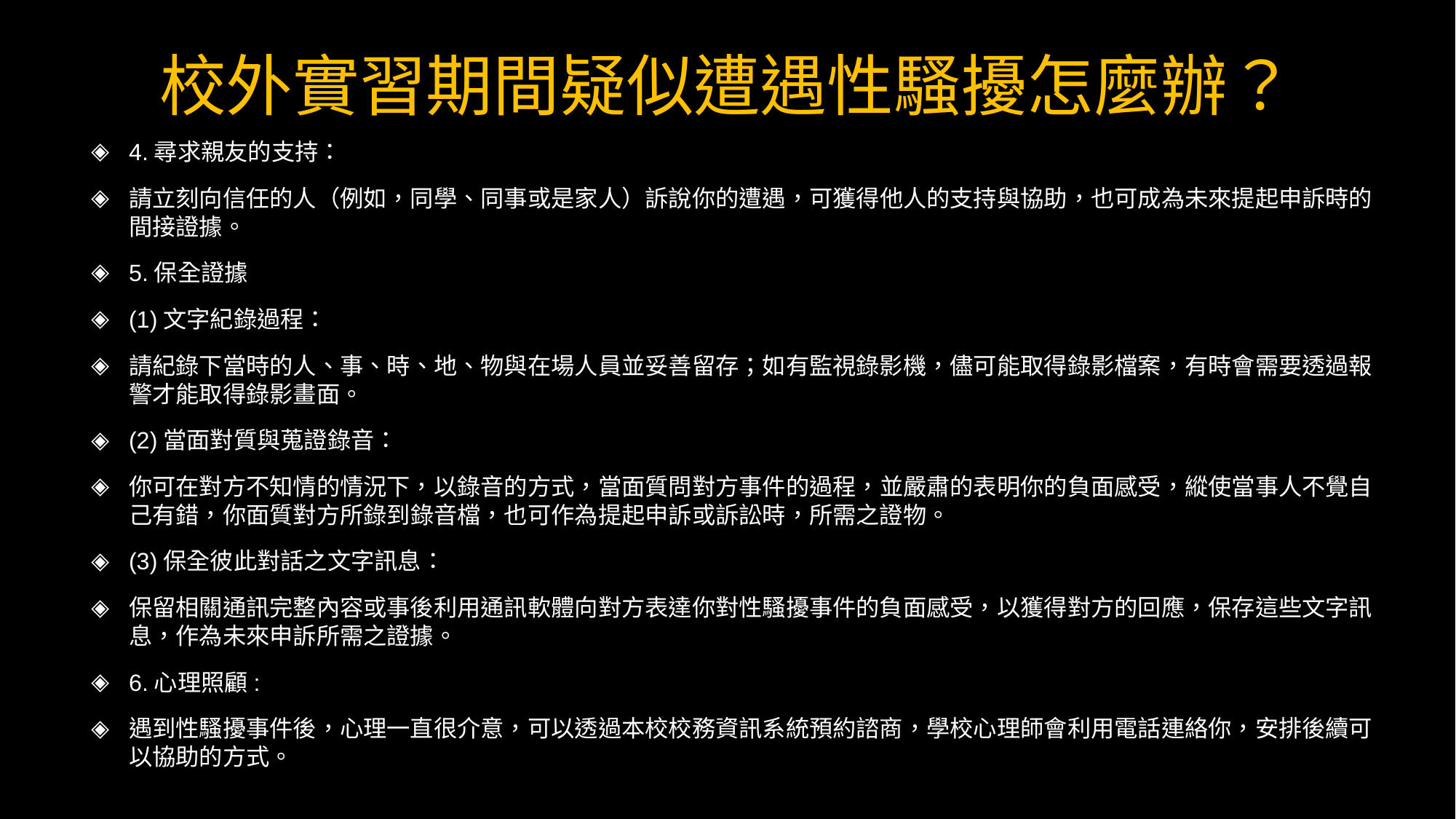

# 校外實習期間疑似遭遇性騷擾怎麼辦？
4.尋求親友的支持：
請立刻向信任的人（例如，同學、同事或是家人）訴說你的遭遇，可獲得他人的支持與協助，也可成為未來提起申訴時的間接證據。
5.保全證據
(1)文字紀錄過程：
請紀錄下當時的人、事、時、地、物與在場人員並妥善留存；如有監視錄影機，儘可能取得錄影檔案，有時會需要透過報警才能取得錄影畫面。
(2)當面對質與蒐證錄音：
你可在對方不知情的情況下，以錄音的方式，當面質問對方事件的過程，並嚴肅的表明你的負面感受，縱使當事人不覺自己有錯，你面質對方所錄到錄音檔，也可作為提起申訴或訴訟時，所需之證物。
(3)保全彼此對話之文字訊息：
保留相關通訊完整內容或事後利用通訊軟體向對方表達你對性騷擾事件的負面感受，以獲得對方的回應，保存這些文字訊息，作為未來申訴所需之證據。
6.心理照顧:
遇到性騷擾事件後，心理一直很介意，可以透過本校校務資訊系統預約諮商，學校心理師會利用電話連絡你，安排後續可以協助的方式。